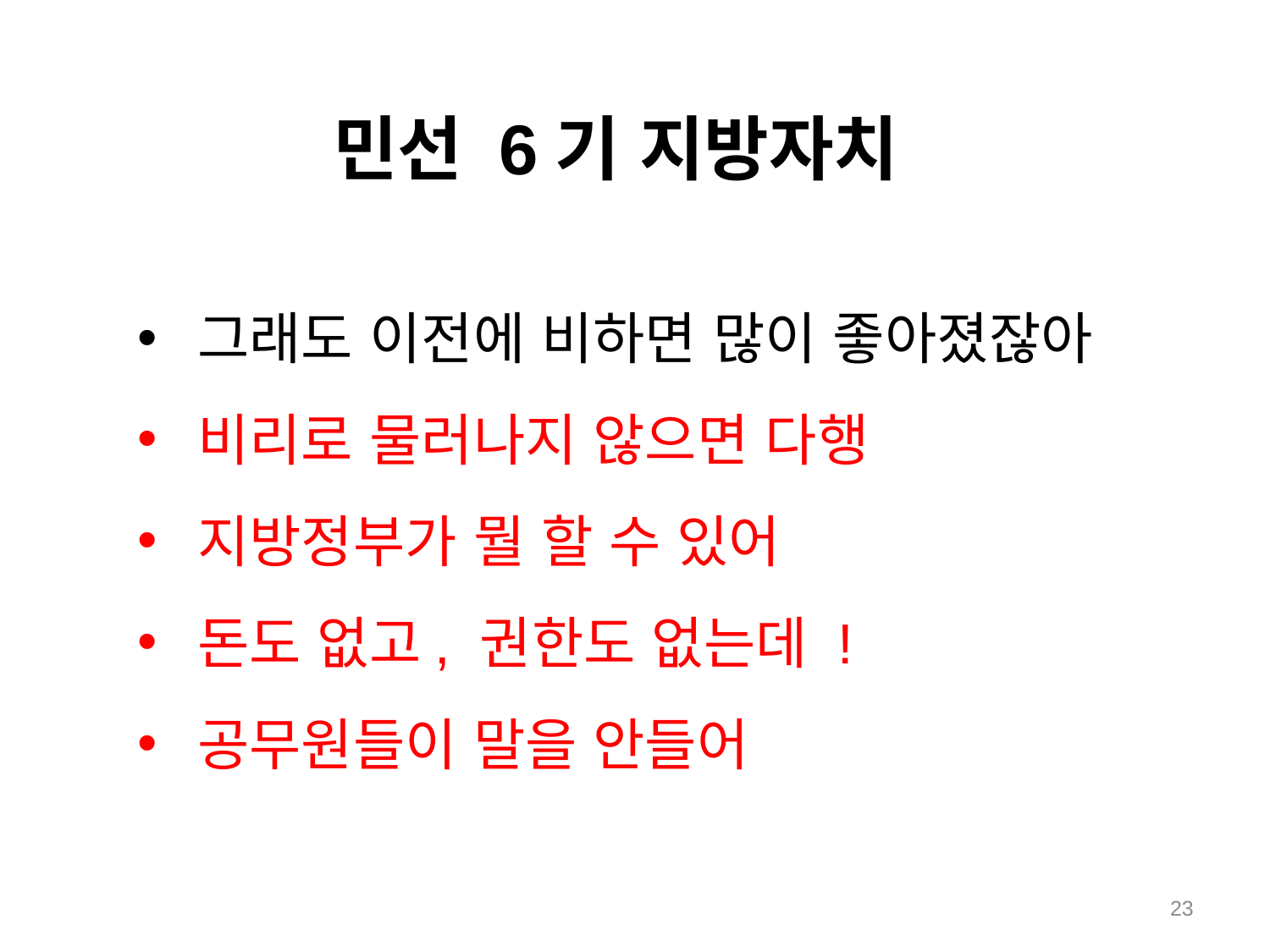

# 민선 6기 지방자치
 그래도 이전에 비하면 많이 좋아졌잖아
 비리로 물러나지 않으면 다행
 지방정부가 뭘 할 수 있어
 돈도 없고, 권한도 없는데 !
 공무원들이 말을 안들어
23